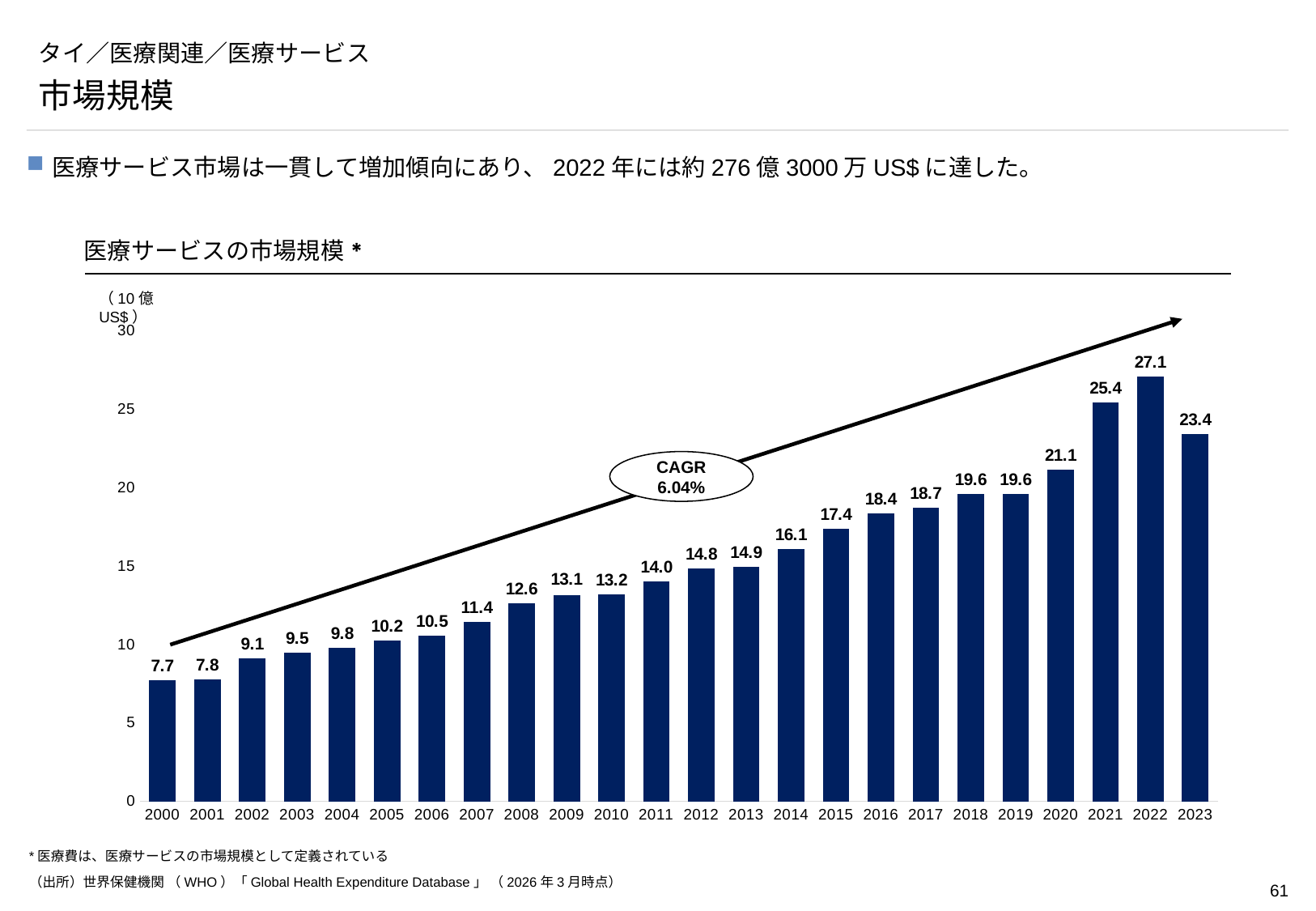

# タイ／医療関連／医療サービス
市場規模
医療サービス市場は一貫して増加傾向にあり、2022年には約276億3000万US$に達した。
医療サービスの市場規模*
（10億US$）

### Chart

| Category | Series 1 |
|---|---|
| 2000 | 7.709087779420001 |
| 2001 | 7.7816441903 |
| 2002 | 9.10219142533 |
| 2003 | 9.48853529284 |
| 2004 | 9.76127998477 |
| 2005 | 10.237471266710001 |
| 2006 | 10.54193834398 |
| 2007 | 11.448657455689998 |
| 2008 | 12.61852470249 |
| 2009 | 13.111206340099999 |
| 2010 | 13.203242772820001 |
| 2011 | 14.013877506939997 |
| 2012 | 14.83804056605 |
| 2013 | 14.93489254986 |
| 2014 | 16.09227907624 |
| 2015 | 17.35247894674 |
| 2016 | 18.352627826349995 |
| 2017 | 18.70071709192 |
| 2018 | 19.574179288939998 |
| 2019 | 19.58217299612 |
| 2020 | 21.14682090905 |
| 2021 | 25.399516328220006 |
| 2022 | 27.081962630409997 |
| 2023 | 23.411191098720003 |
CAGR
6.04%
*医療費は、医療サービスの市場規模として定義されている
（出所）世界保健機関 （WHO）「Global Health Expenditure Database」 （2026年3月時点）